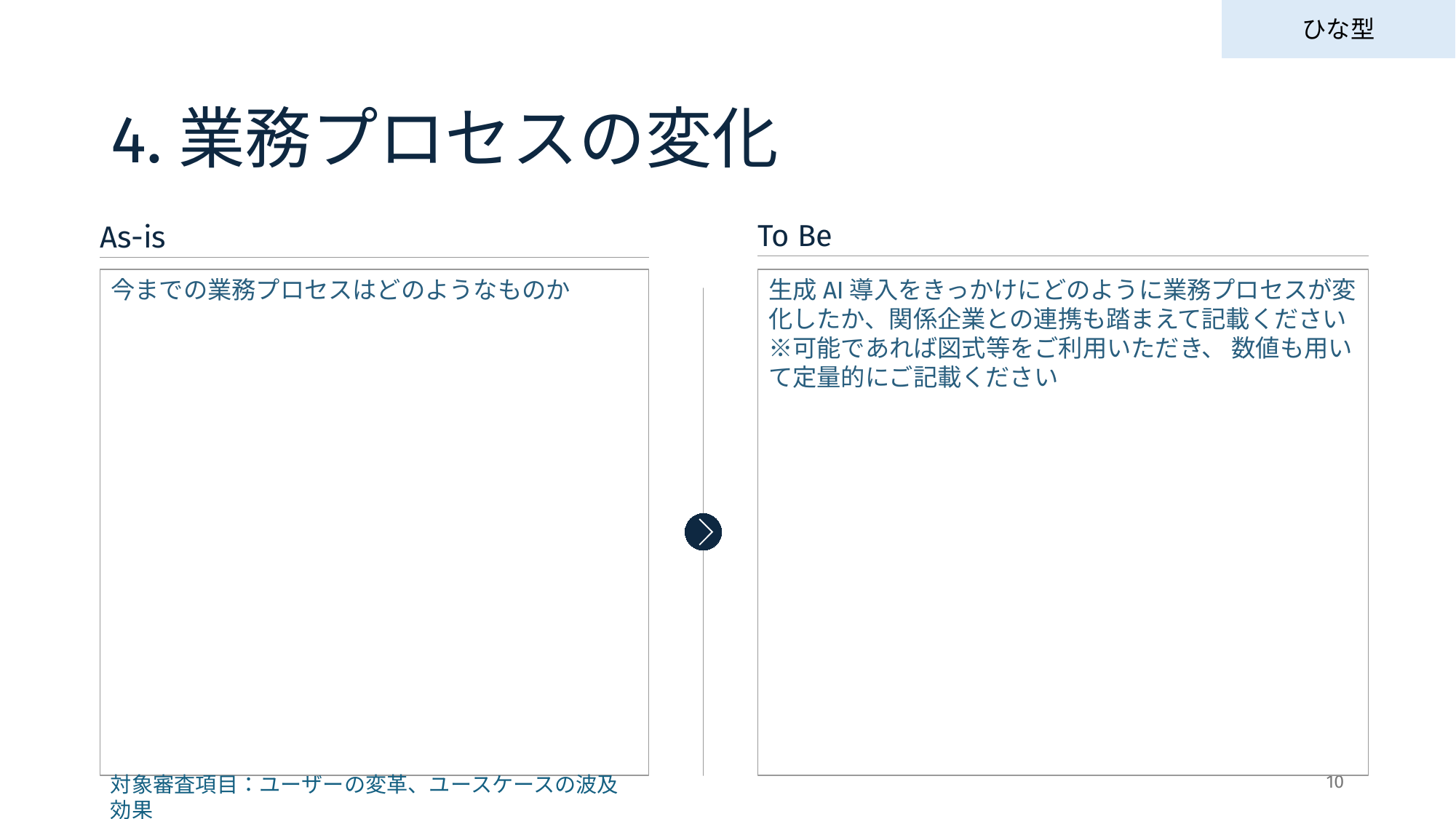

ひな型
4.業務プロセスの変化
To Be
As-is
今までの業務プロセスはどのようなものか
生成AI導入をきっかけにどのように業務プロセスが変化したか、関係企業との連携も踏まえて記載ください※可能であれば図式等をご利用いただき、 数値も用いて定量的にご記載ください

対象審査項目：ユーザーの変革、ユースケースの波及効果